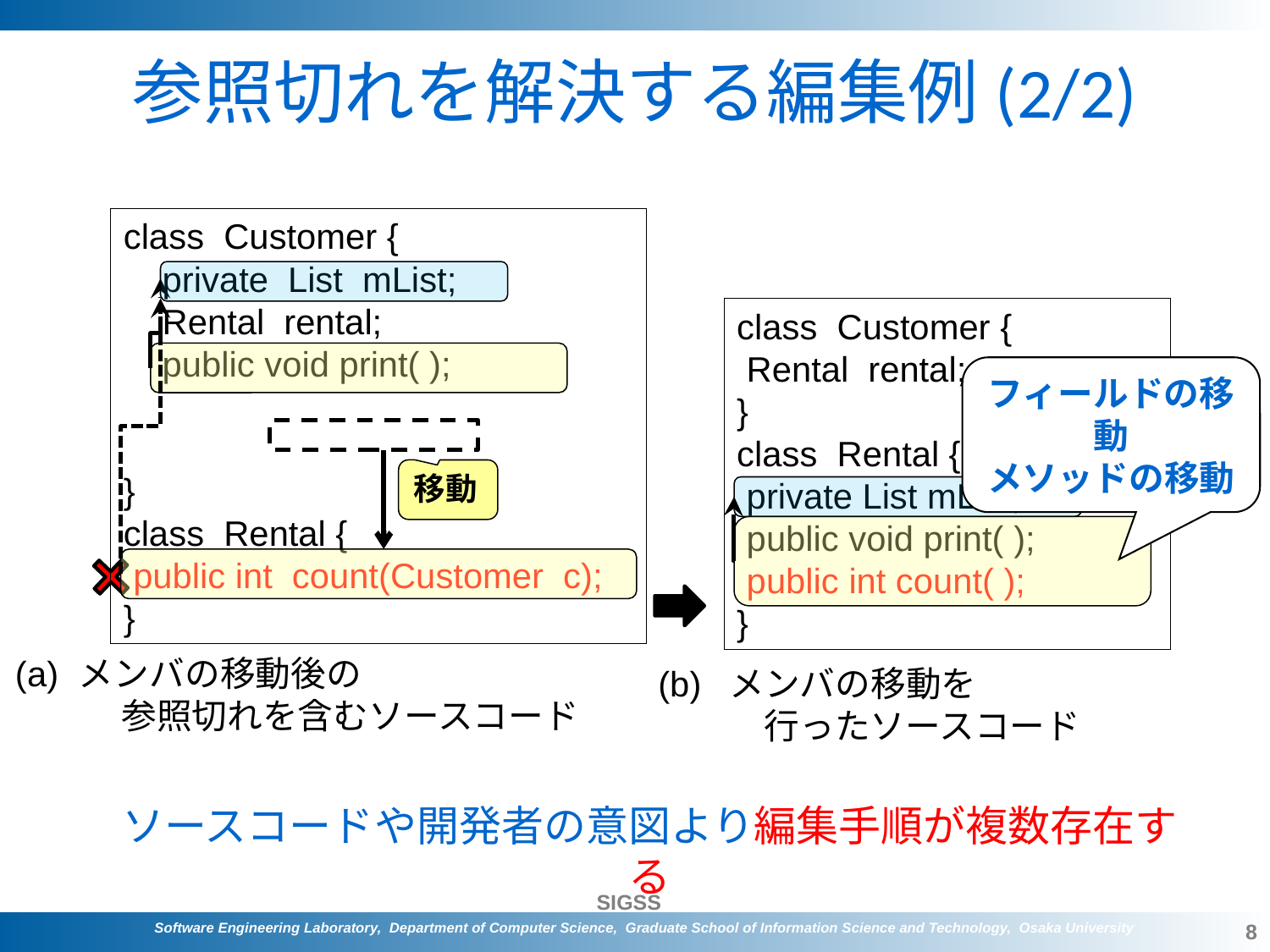

# 参照切れを解決する編集例(2/2)
class  Customer {
    private  List  mList;
    Rental  rental;
    public void print( );

}
class  Rental {
 public int  count(Customer  c);
}

移動

class  Customer {
 Rental  rental;
}
class  Rental {
 private List mList;
 public void print( );
 public int count( );
}
フィールドの移動
メソッドの移動

(b)  メンバの移動を
　　　行ったソースコード

メンバの移動後の
　　　参照切れを含むソースコード
ソースコードや開発者の意図より編集手順が複数存在する

8
Software Engineering Laboratory,  Department of Computer Science,  Graduate School of Information Science and Technology,  Osaka University